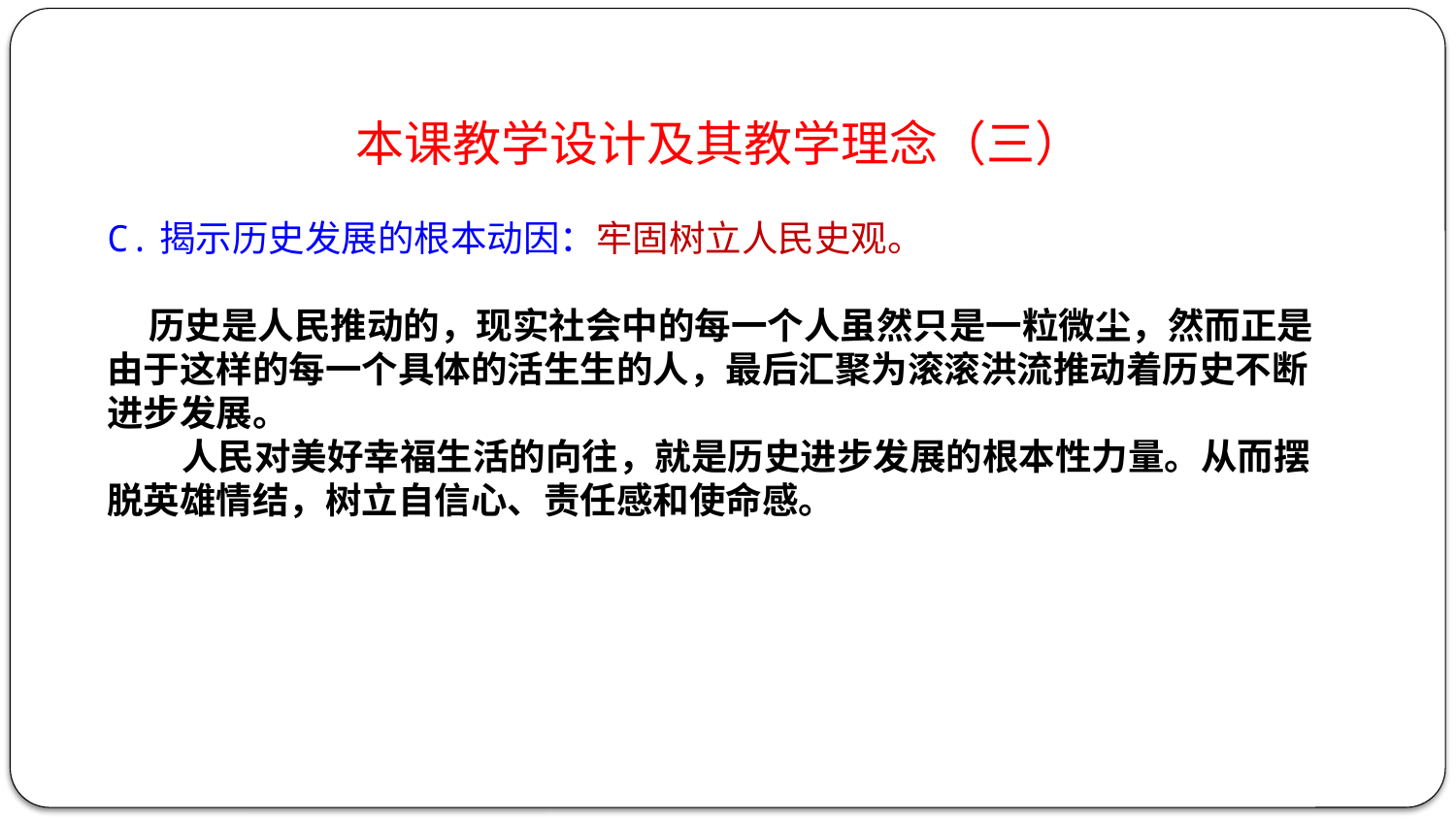

本课教学设计及其教学理念（三）

C.揭示历史发展的根本动因：牢固树立人民史观。

    历史是人民推动的，现实社会中的每一个人虽然只是一粒微尘，然而正是由于这样的每一个具体的活生生的人，最后汇聚为滚滚洪流推动着历史不断进步发展。
        人民对美好幸福生活的向往，就是历史进步发展的根本性力量。从而摆脱英雄情结，树立自信心、责任感和使命感。